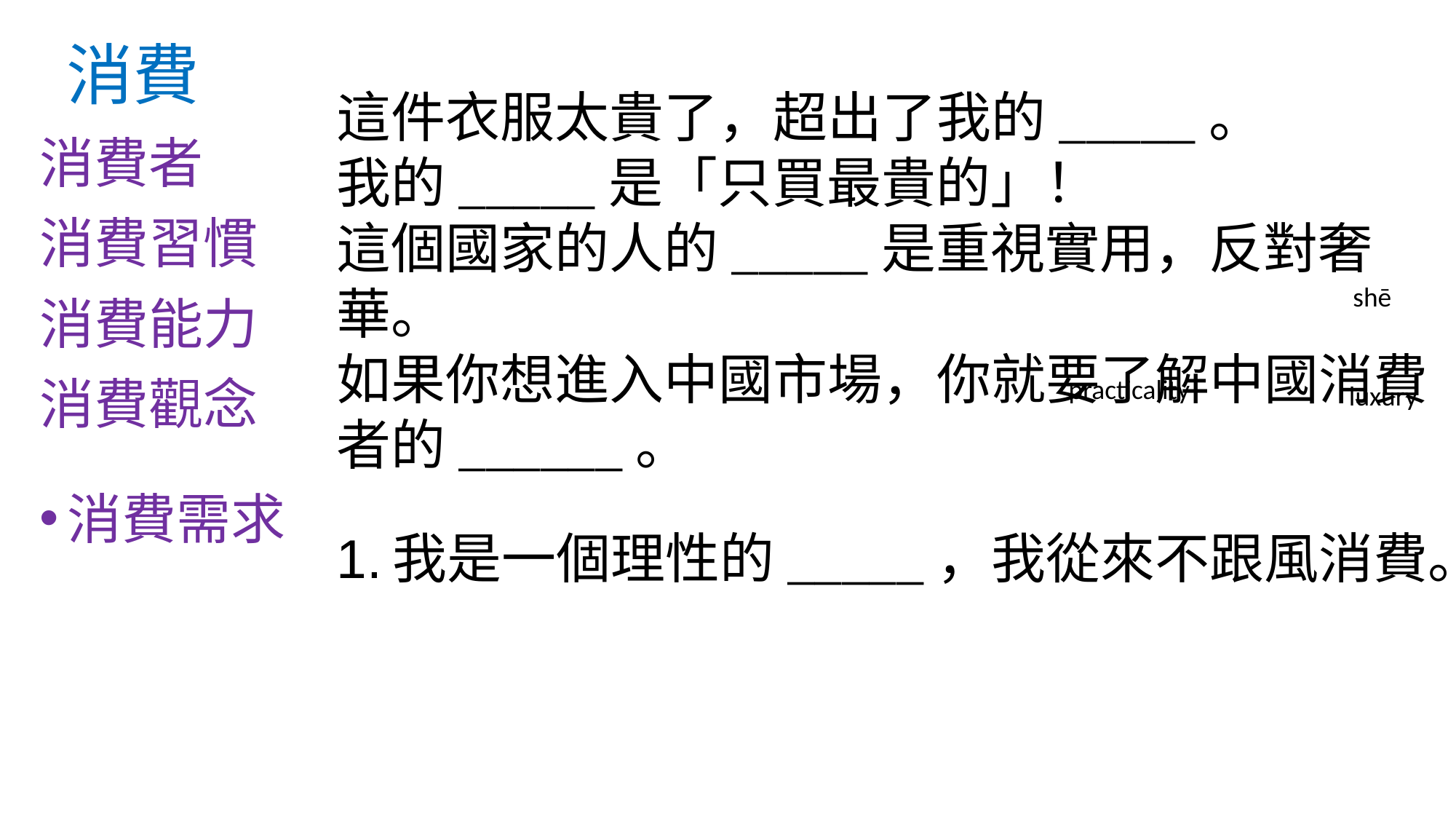

# 消費
這件衣服太貴了，超出了我的_____。
我的_____是「只買最貴的」！
這個國家的人的_____是重視實用，反對奢華。
如果你想進入中國市場，你就要了解中國消費者的______。
我是一個理性的_____，我從來不跟風消費。
消費者
消費習慣
消費能力
消費觀念
消費需求
shē
practicality
luxury